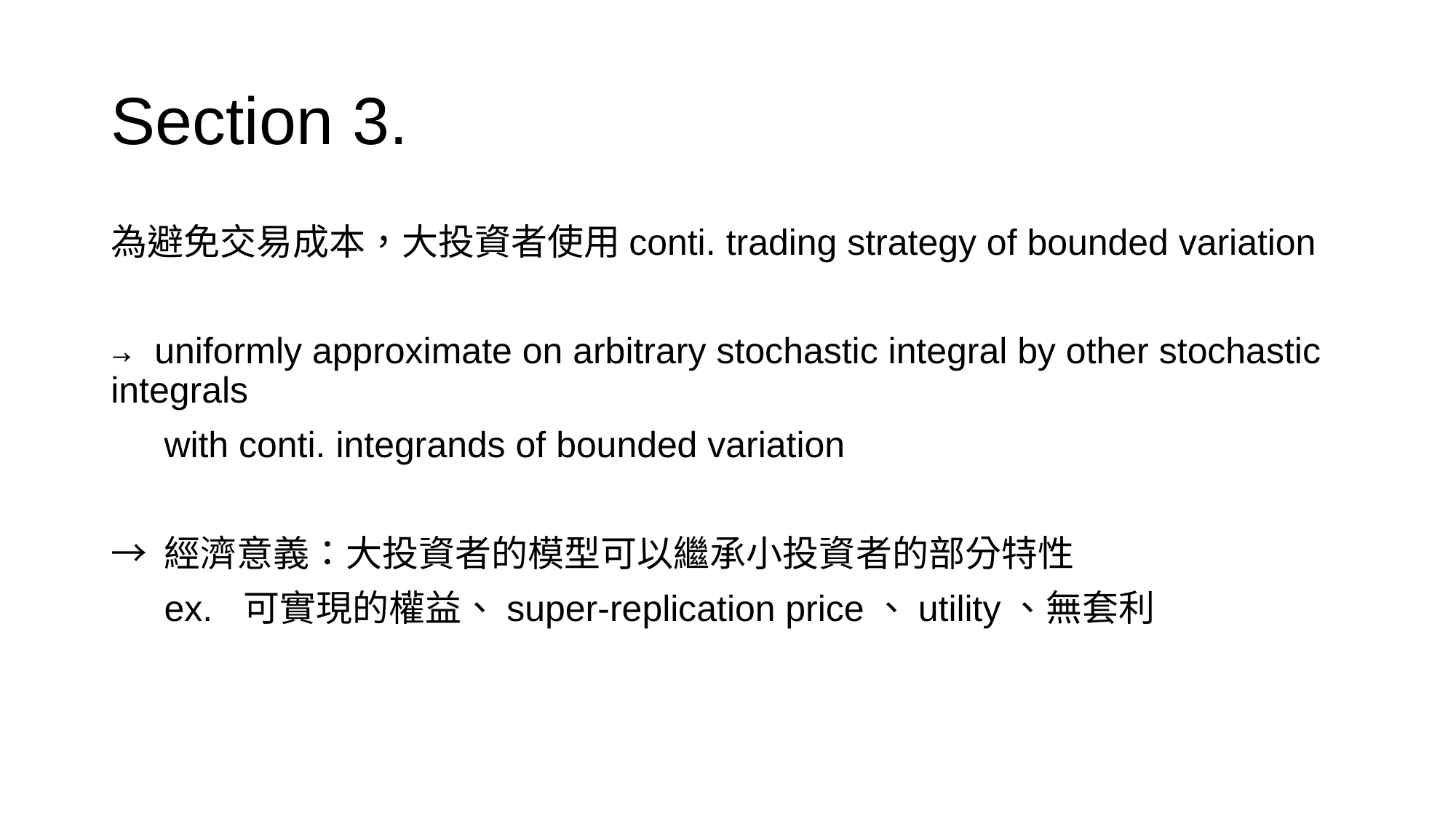

# Section 3.
為避免交易成本，大投資者使用conti. trading strategy of bounded variation

→ uniformly approximate on arbitrary stochastic integral by other stochastic integrals
　 with conti. integrands of bounded variation

→ 經濟意義：大投資者的模型可以繼承小投資者的部分特性
　 ex. 可實現的權益、super-replication price、utility、無套利